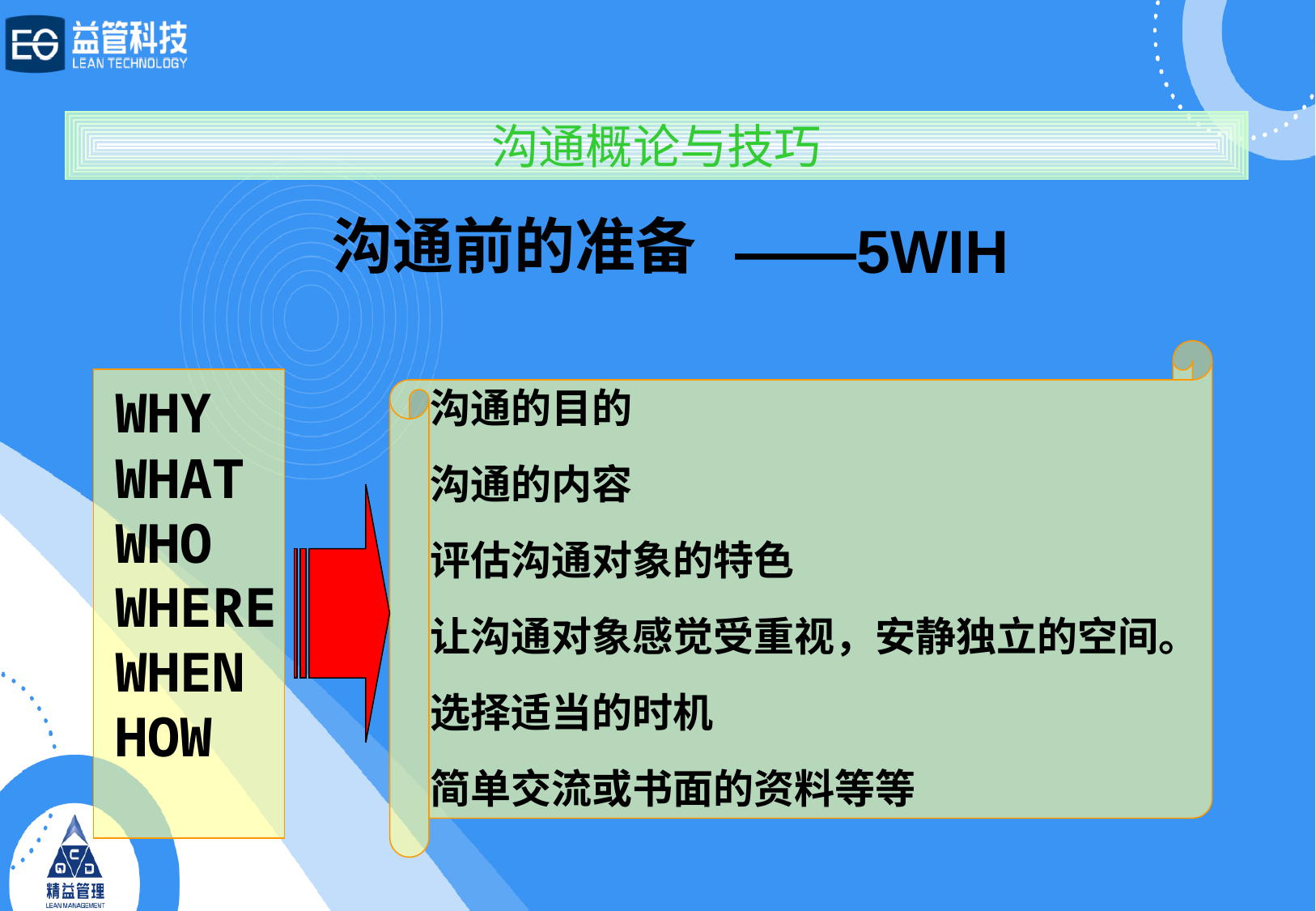

沟通概论与技巧
沟通前的准备
——5WIH

沟通的目的
沟通的内容
评估沟通对象的特色
让沟通对象感觉受重视，安静独立的空间。
选择适当的时机
简单交流或书面的资料等等

# WHY WHAT WHO WHERE WHEN HOW